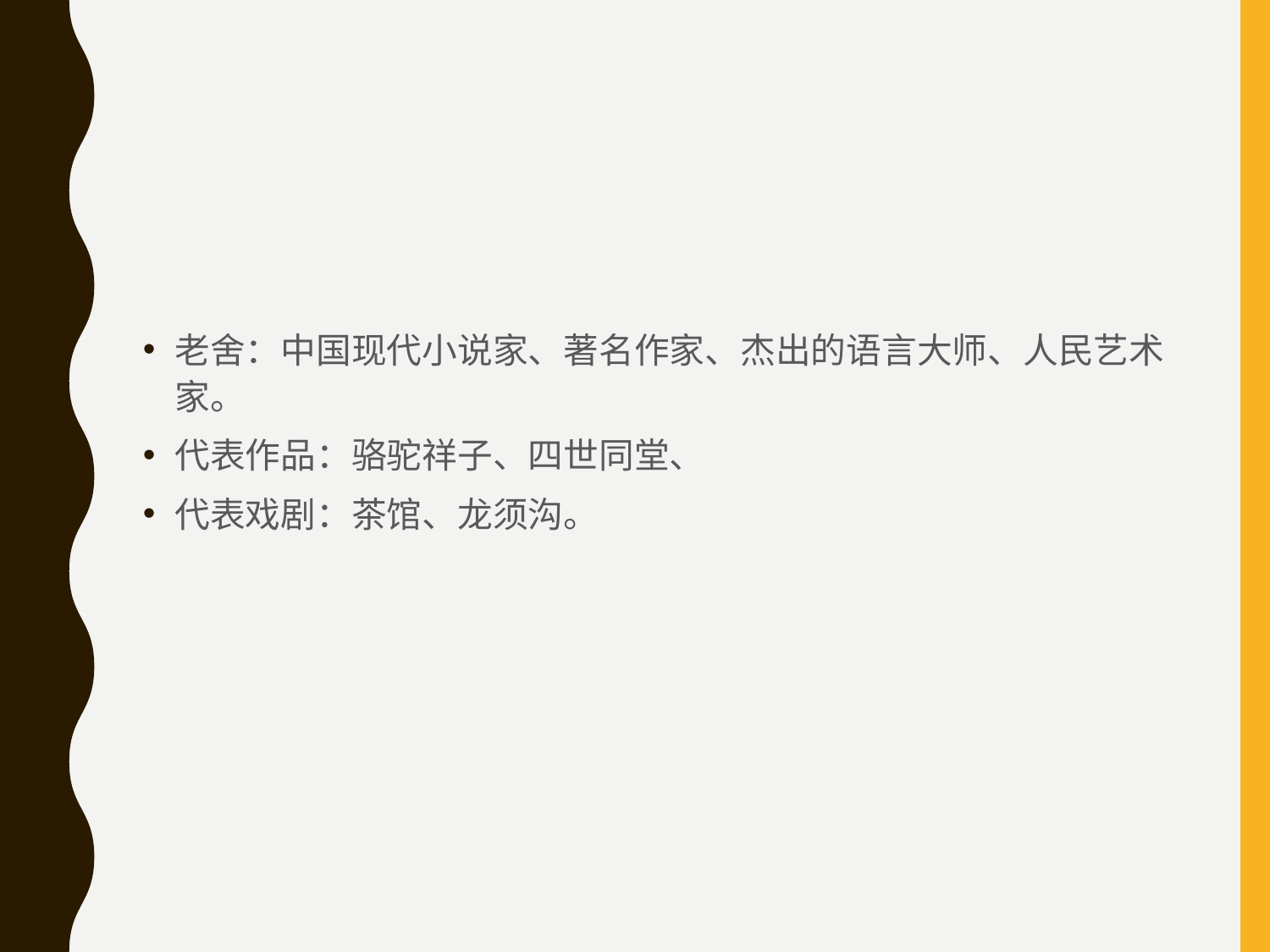

#
老舍：中国现代小说家、著名作家、杰出的语言大师、人民艺术家。
代表作品：骆驼祥子、四世同堂、
代表戏剧：茶馆、龙须沟。